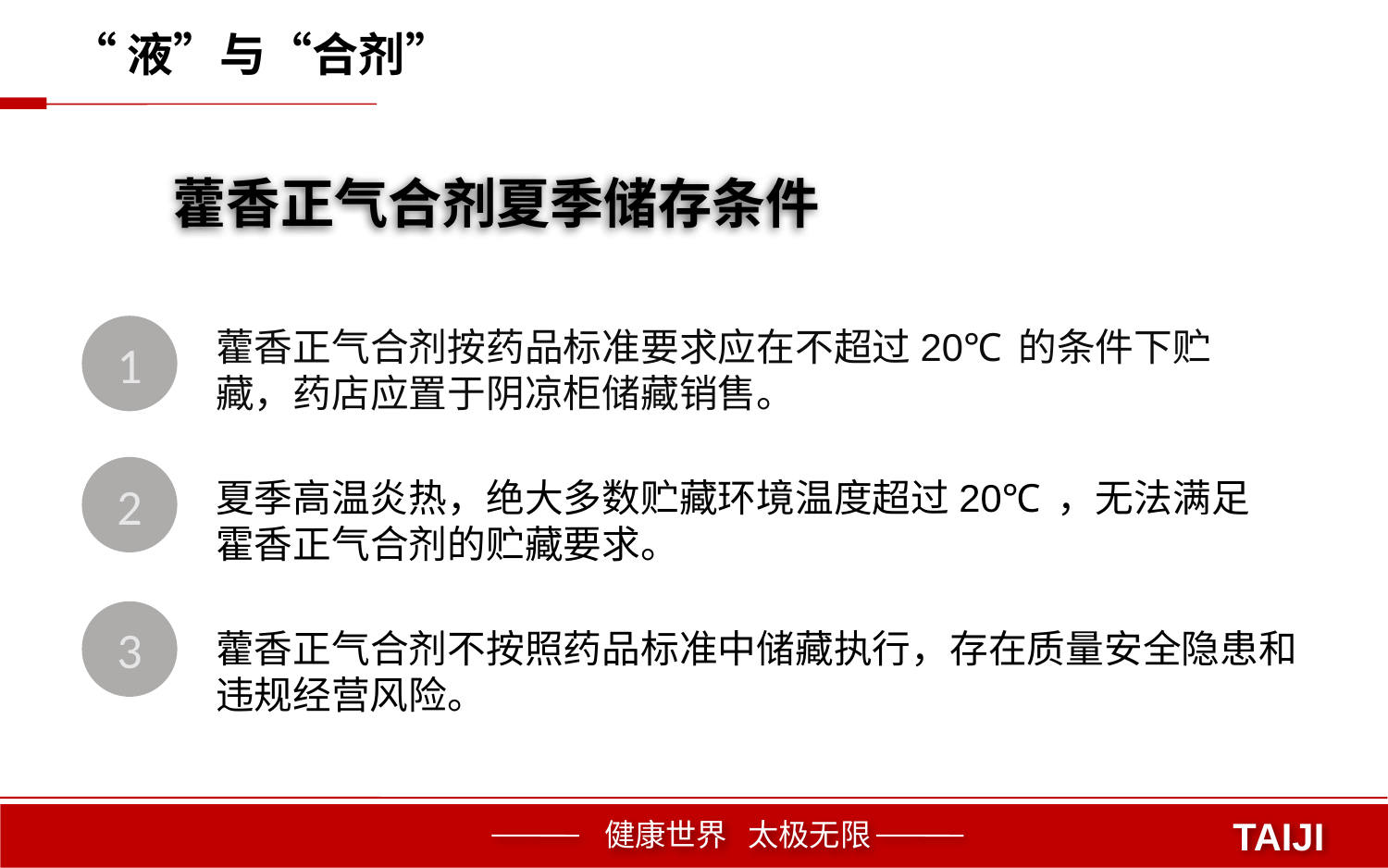

“液”与“合剂”
藿香正气合剂夏季储存条件
1
藿香正气合剂按药品标准要求应在不超过20℃的条件下贮藏，药店应置于阴凉柜储藏销售。
2
夏季高温炎热，绝大多数贮藏环境温度超过20℃，无法满足霍香正气合剂的贮藏要求。
3
藿香正气合剂不按照药品标准中储藏执行，存在质量安全隐患和违规经营风险。